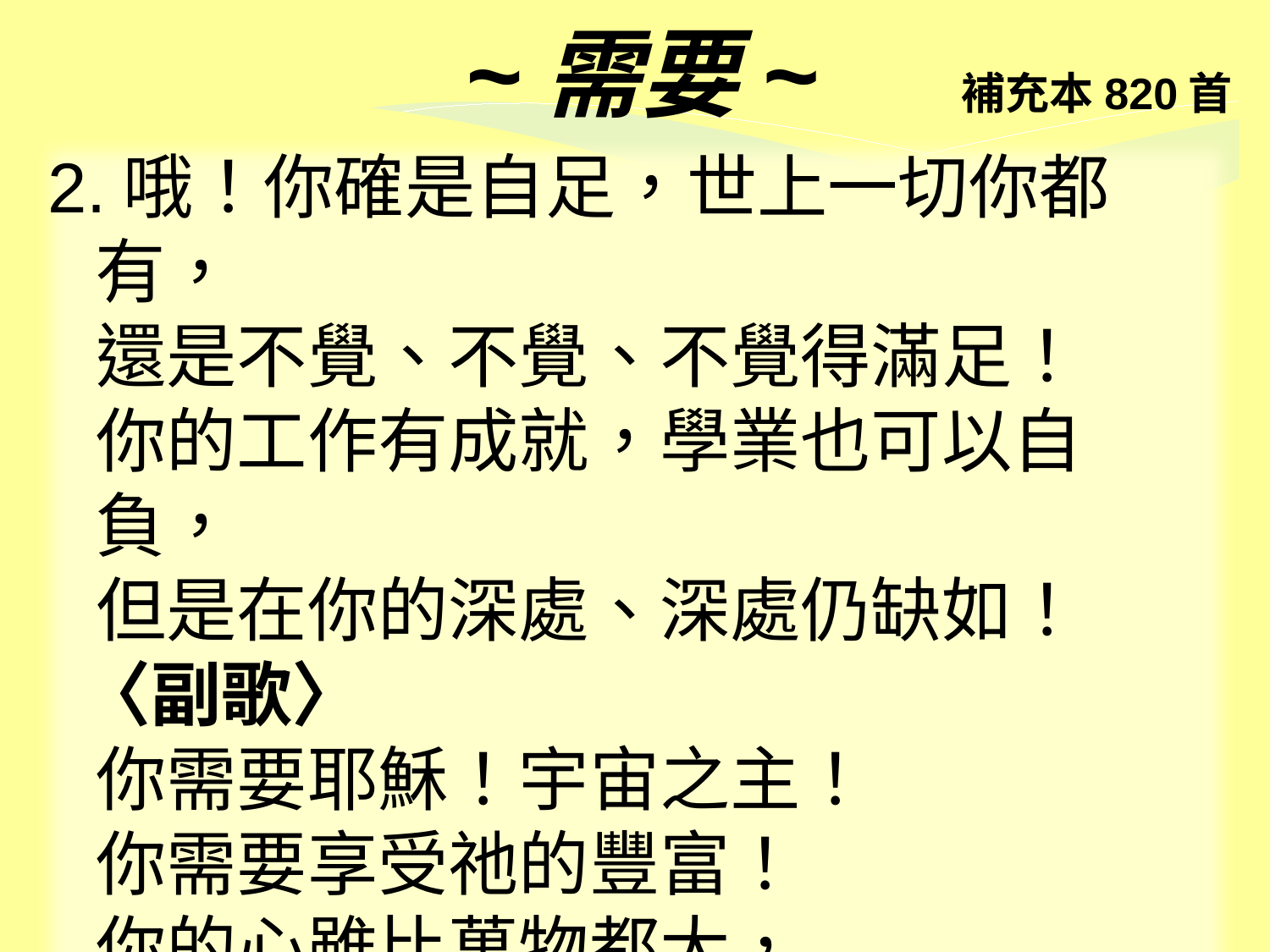

~需要~     補充本820首
2.哦！你確是自足，世上一切你都有，
  還是不覺、不覺、不覺得滿足！
  你的工作有成就，學業也可以自負，
  但是在你的深處、深處仍缺如！
 〈副歌〉
  你需要耶穌！宇宙之主！
  你需要享受祂的豐富！
  你的心雖比萬物都大，
  祂卻能彀、能彀使你得著滿足！